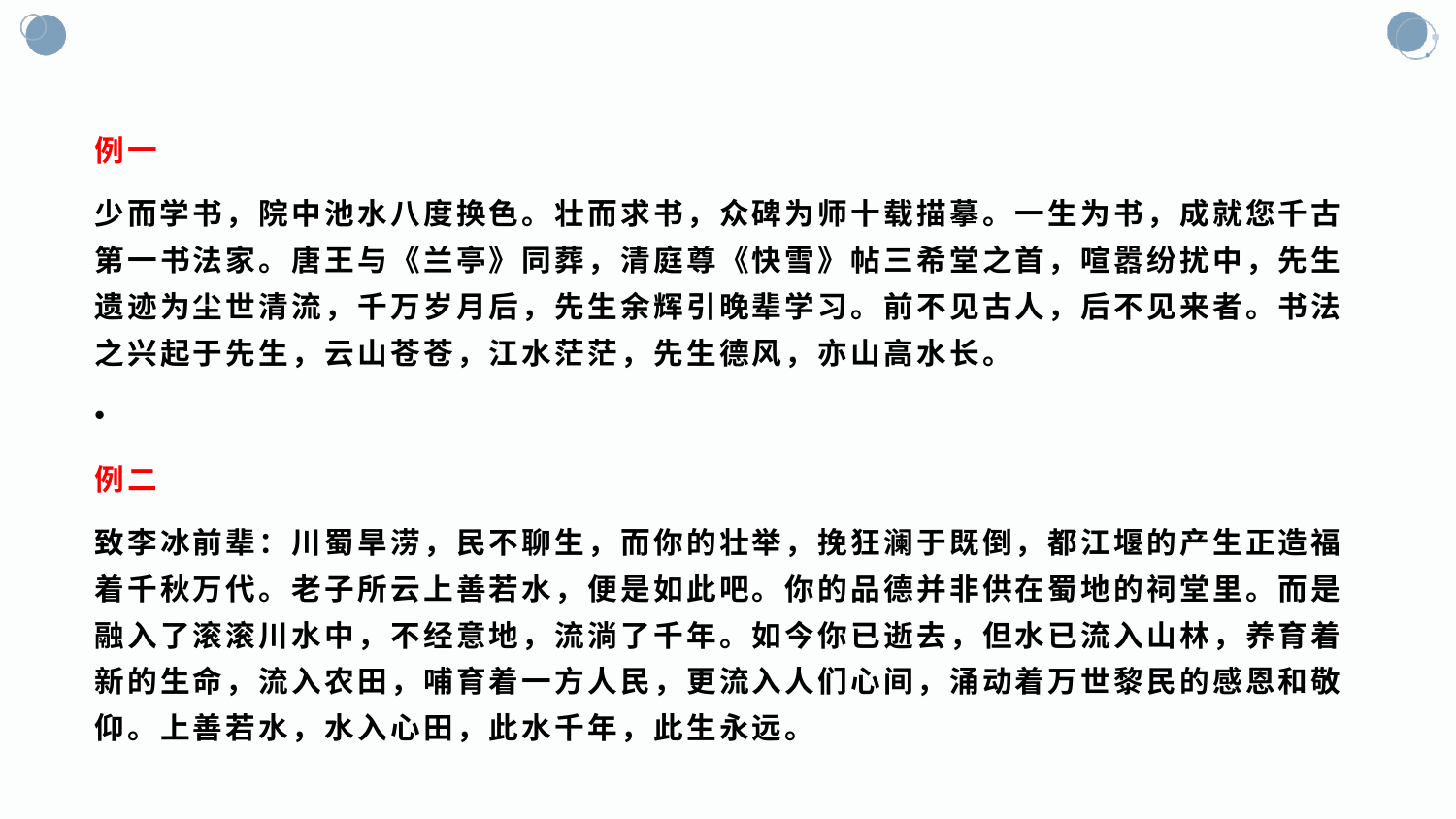

#
例一
少而学书，院中池水八度换色。壮而求书，众碑为师十载描摹。一生为书，成就您千古第一书法家。唐王与《兰亭》同葬，清庭尊《快雪》帖三希堂之首，喧嚣纷扰中，先生遗迹为尘世清流，千万岁月后，先生余辉引晚辈学习。前不见古人，后不见来者。书法之兴起于先生，云山苍苍，江水茫茫，先生德风，亦山高水长。

例二
致李冰前辈：川蜀旱涝，民不聊生，而你的壮举，挽狂澜于既倒，都江堰的产生正造福着千秋万代。老子所云上善若水，便是如此吧。你的品德并非供在蜀地的祠堂里。而是融入了滚滚川水中，不经意地，流淌了千年。如今你已逝去，但水已流入山林，养育着新的生命，流入农田，哺育着一方人民，更流入人们心间，涌动着万世黎民的感恩和敬仰。上善若水，水入心田，此水千年，此生永远。